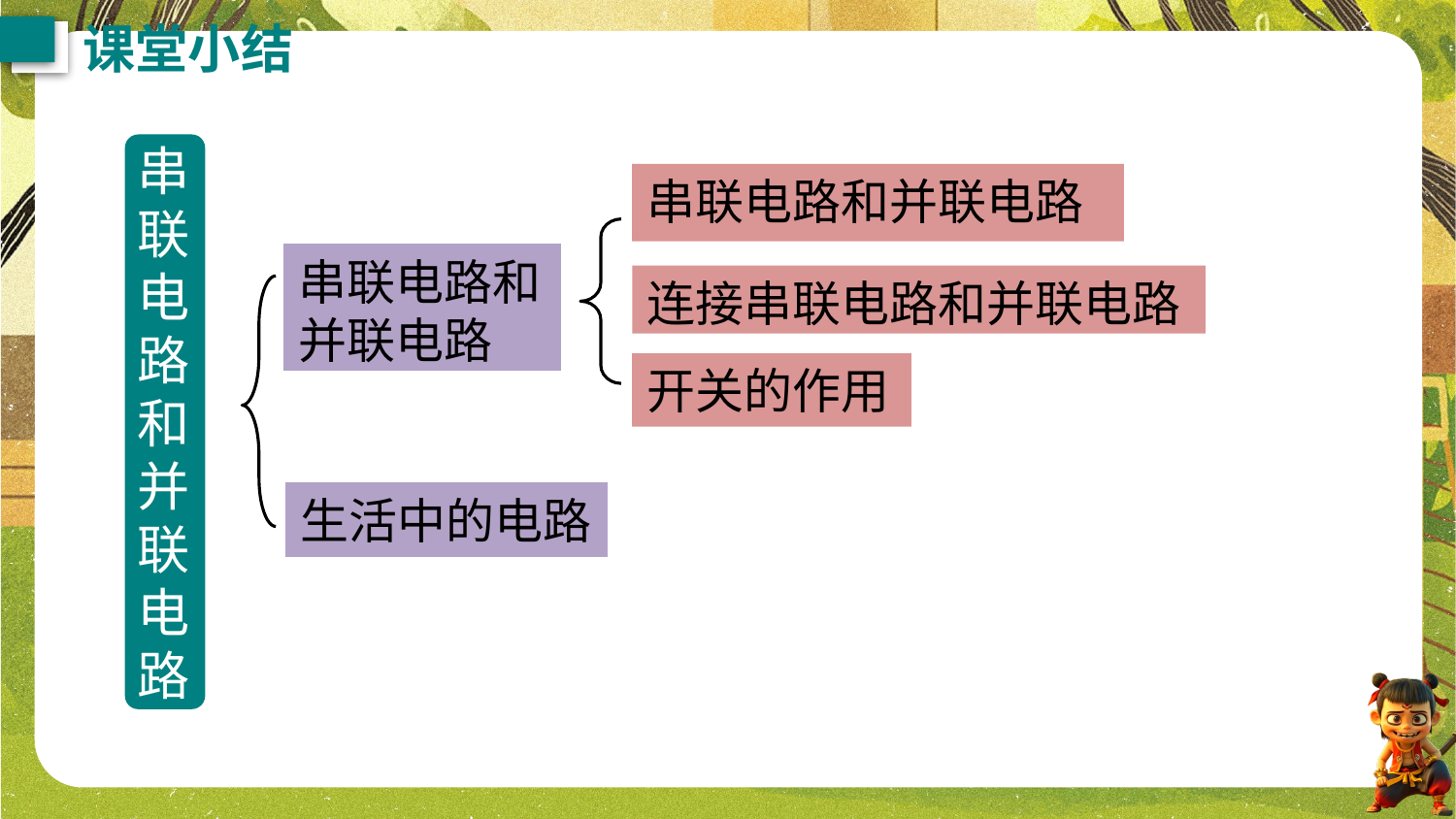

课堂小结

串联电路和并联电路
串联电路和并联电路

串联电路和并联电路
连接串联电路和并联电路

开关的作用
生活中的电路